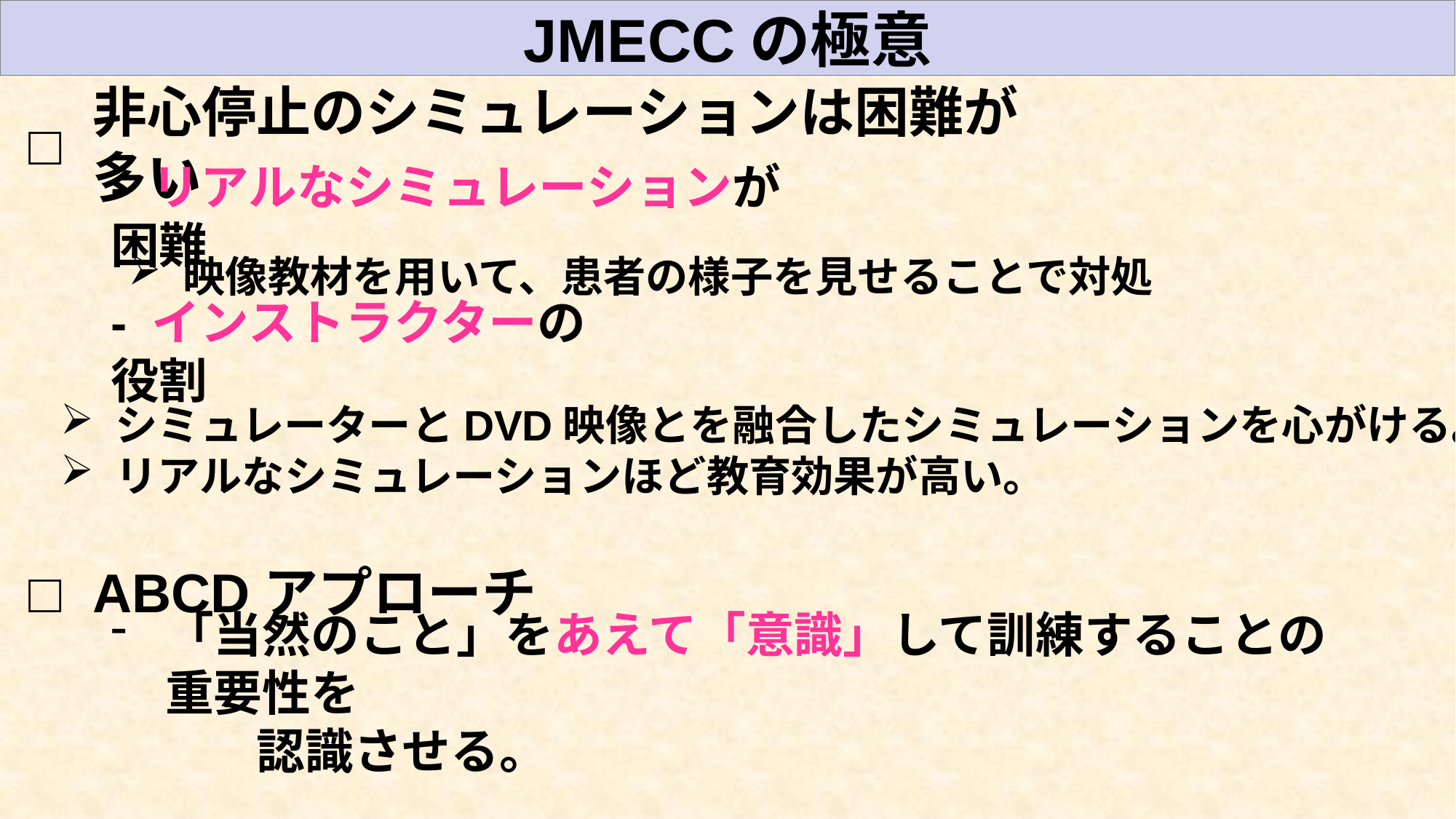

JMECCの極意
□
非心停止のシミュレーションは困難が多い
- リアルなシミュレーションが困難
映像教材を用いて、患者の様子を見せることで対処
- インストラクターの役割
シミュレーターとDVD映像とを融合したシミュレーションを心がける。
リアルなシミュレーションほど教育効果が高い。
□
ABCDアプローチ
「当然のこと」をあえて「意識」して訓練することの重要性を
　　　認識させる。